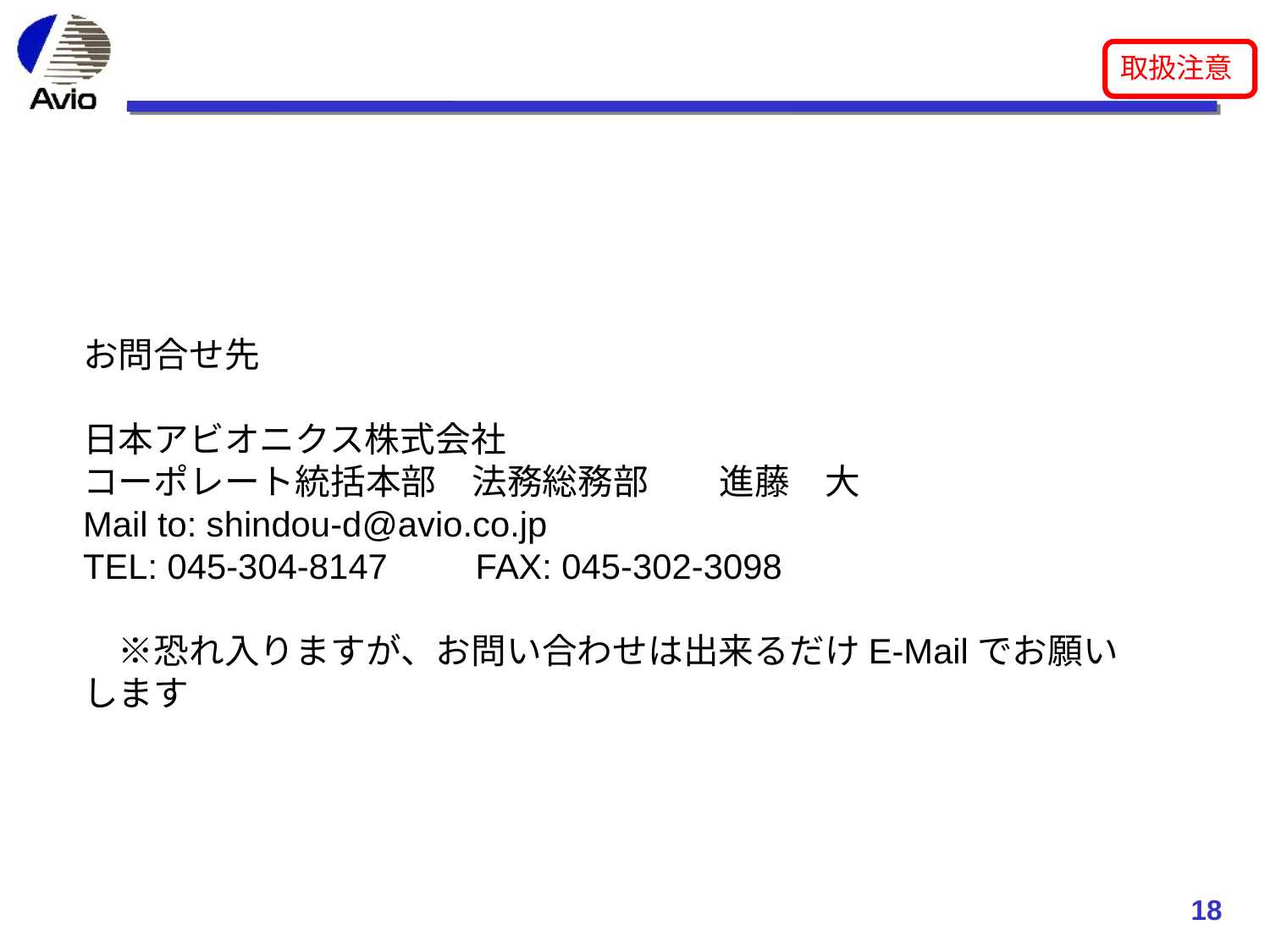

お問合せ先

日本アビオニクス株式会社
コーポレート統括本部　法務総務部　　進藤　大
Mail to: shindou-d@avio.co.jp
TEL: 045-304-8147　　FAX: 045-302-3098

　※恐れ入りますが、お問い合わせは出来るだけE-Mailでお願いします
18